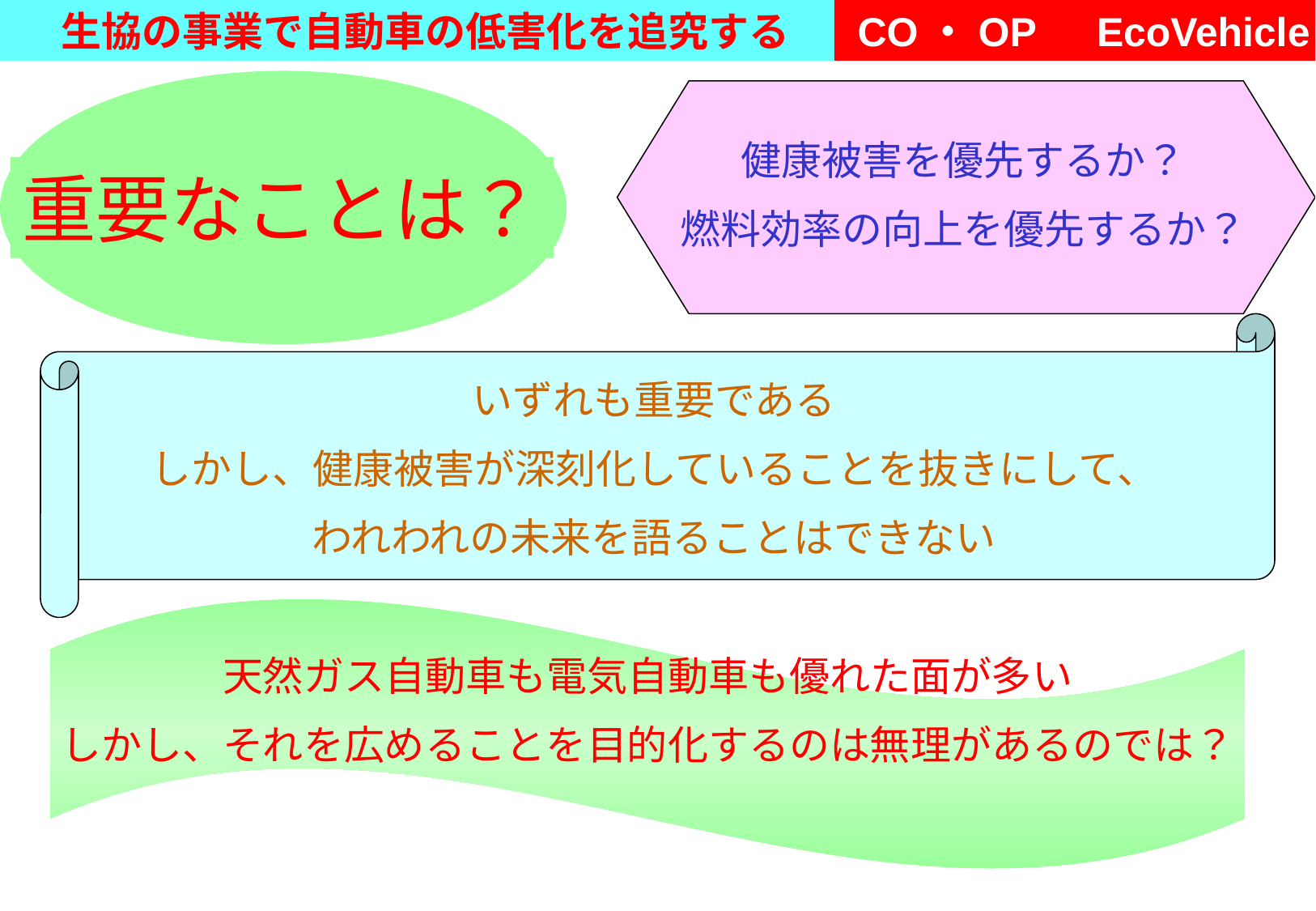

重要なことは？

健康被害を優先するか？
燃料効率の向上を優先するか？

いずれも重要である
しかし、健康被害が深刻化していることを抜きにして、
われわれの未来を語ることはできない
天然ガス自動車も電気自動車も優れた面が多い
しかし、それを広めることを目的化するのは無理があるのでは？